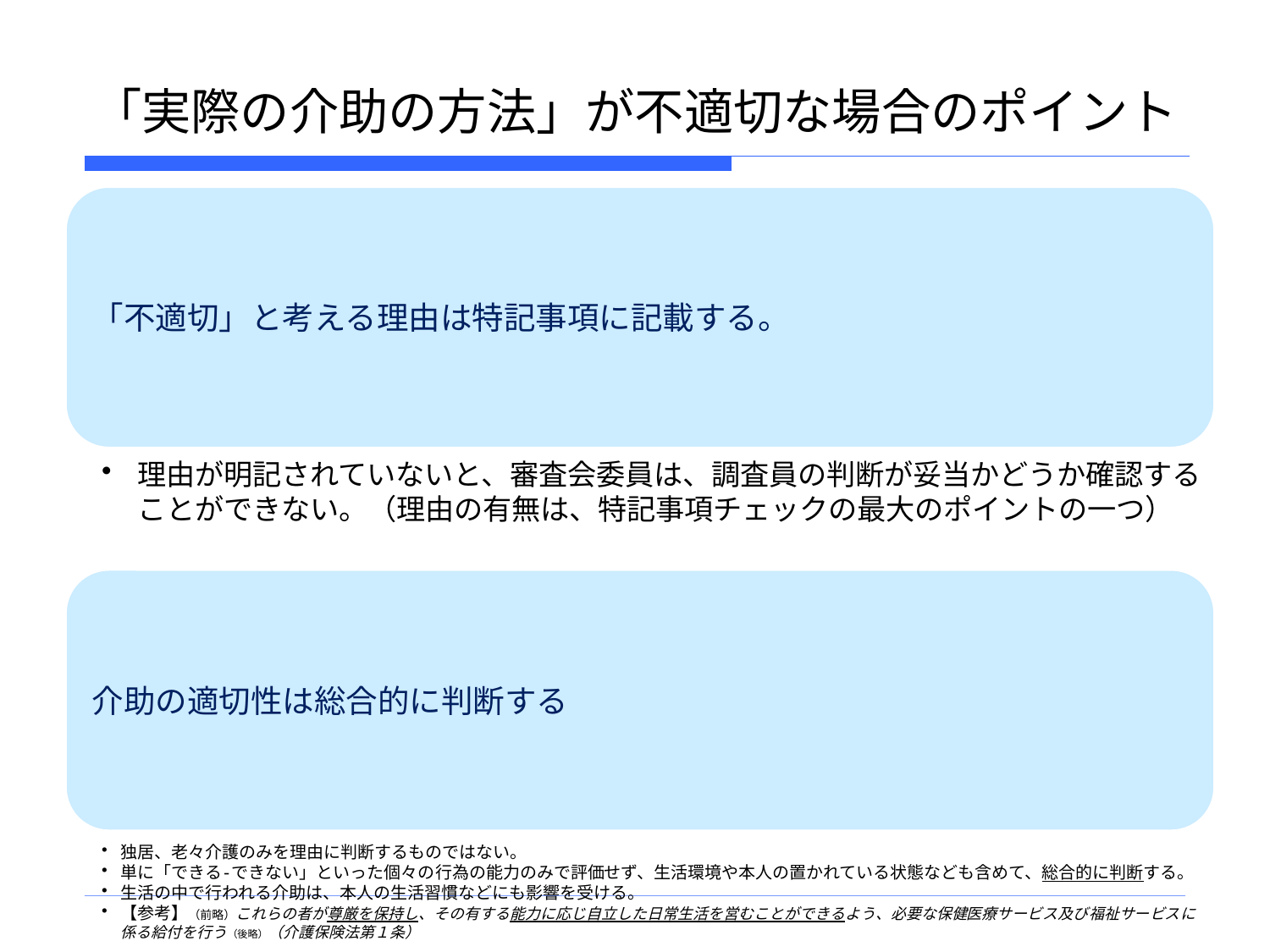

「実際の介助の方法」が不適切な場合のポイント
「不適切」と考える理由は特記事項に記載する。
理由が明記されていないと、審査会委員は、調査員の判断が妥当かどうか確認することができない。（理由の有無は、特記事項チェックの最大のポイントの一つ）
介助の適切性は総合的に判断する
独居、老々介護のみを理由に判断するものではない。
単に「できる-できない」といった個々の行為の能力のみで評価せず、生活環境や本人の置かれている状態なども含めて、総合的に判断する。
生活の中で行われる介助は、本人の生活習慣などにも影響を受ける。
【参考】（前略）これらの者が尊厳を保持し、その有する能力に応じ自立した日常生活を営むことができるよう、必要な保健医療サービス及び福祉サービスに係る給付を行う（後略）（介護保険法第１条）